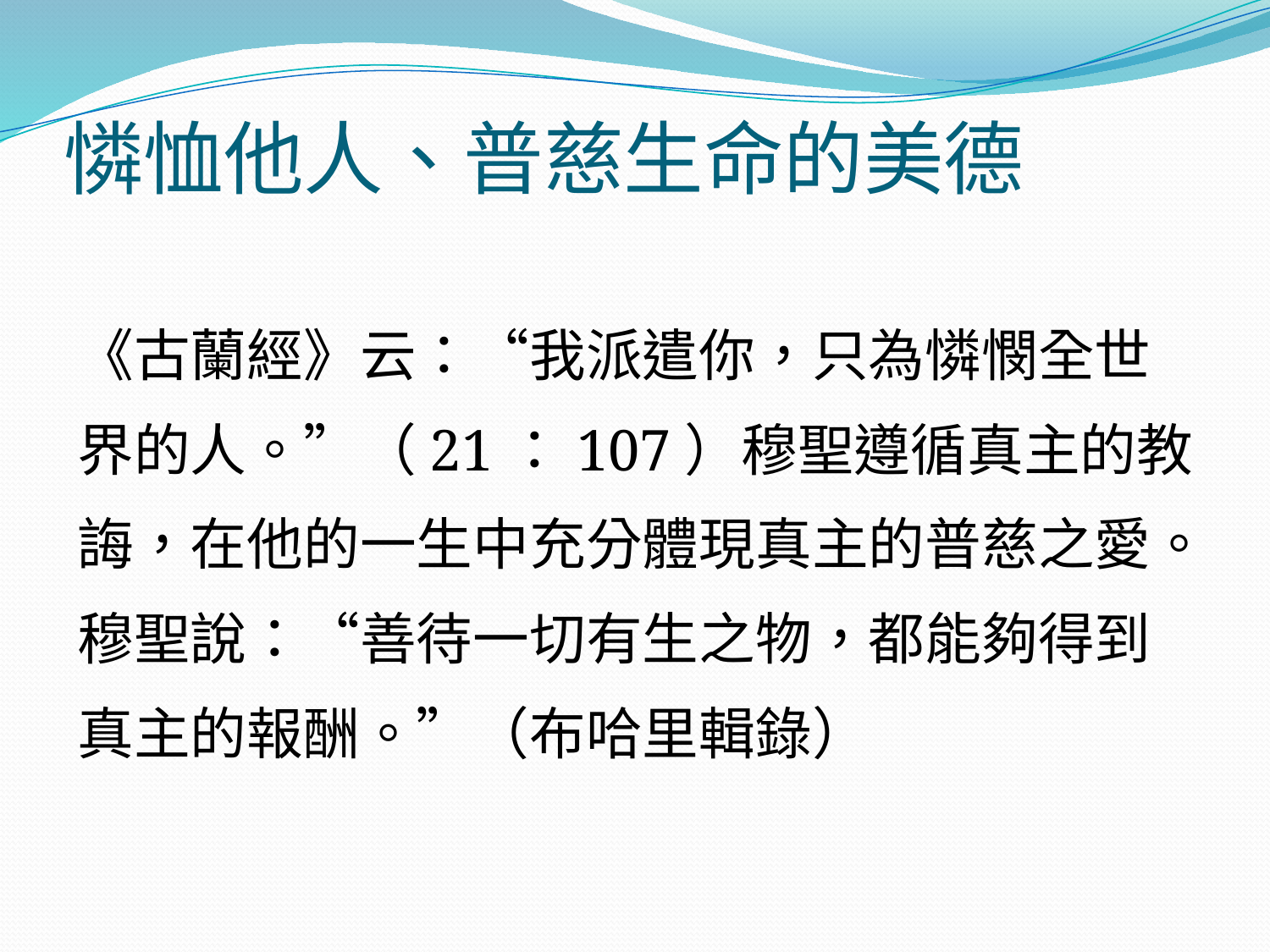

# 憐恤他人、普慈生命的美德
《古蘭經》云：“我派遣你，只為憐憫全世界的人。”（21：107）穆聖遵循真主的教誨，在他的一生中充分體現真主的普慈之愛。穆聖說：“善待一切有生之物，都能夠得到真主的報酬。”（布哈里輯錄）